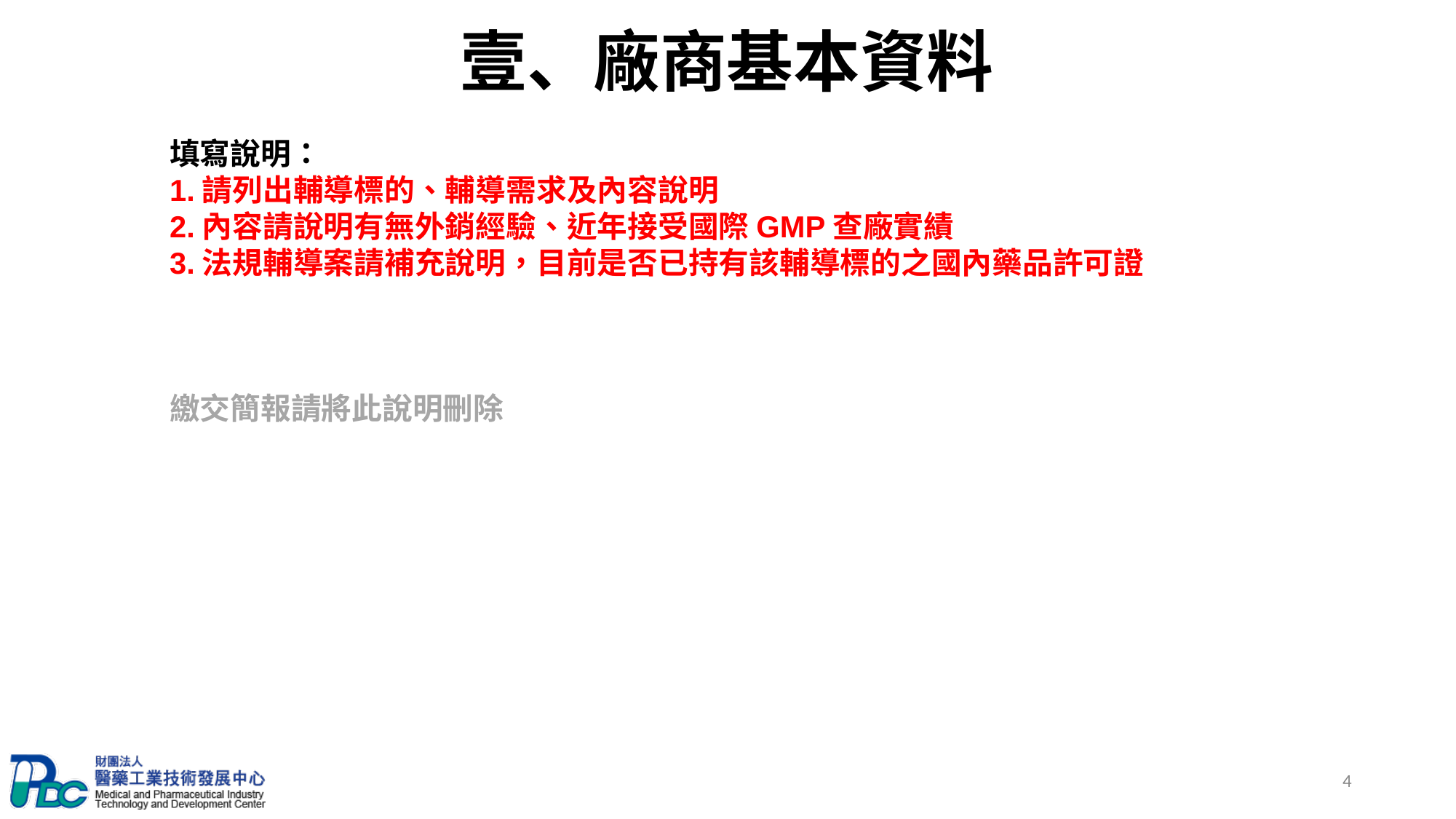

# 壹、廠商基本資料
填寫說明：
1.請列出輔導標的、輔導需求及內容說明
2.內容請說明有無外銷經驗、近年接受國際GMP查廠實績
3.法規輔導案請補充說明，目前是否已持有該輔導標的之國內藥品許可證

繳交簡報請將此說明刪除

4